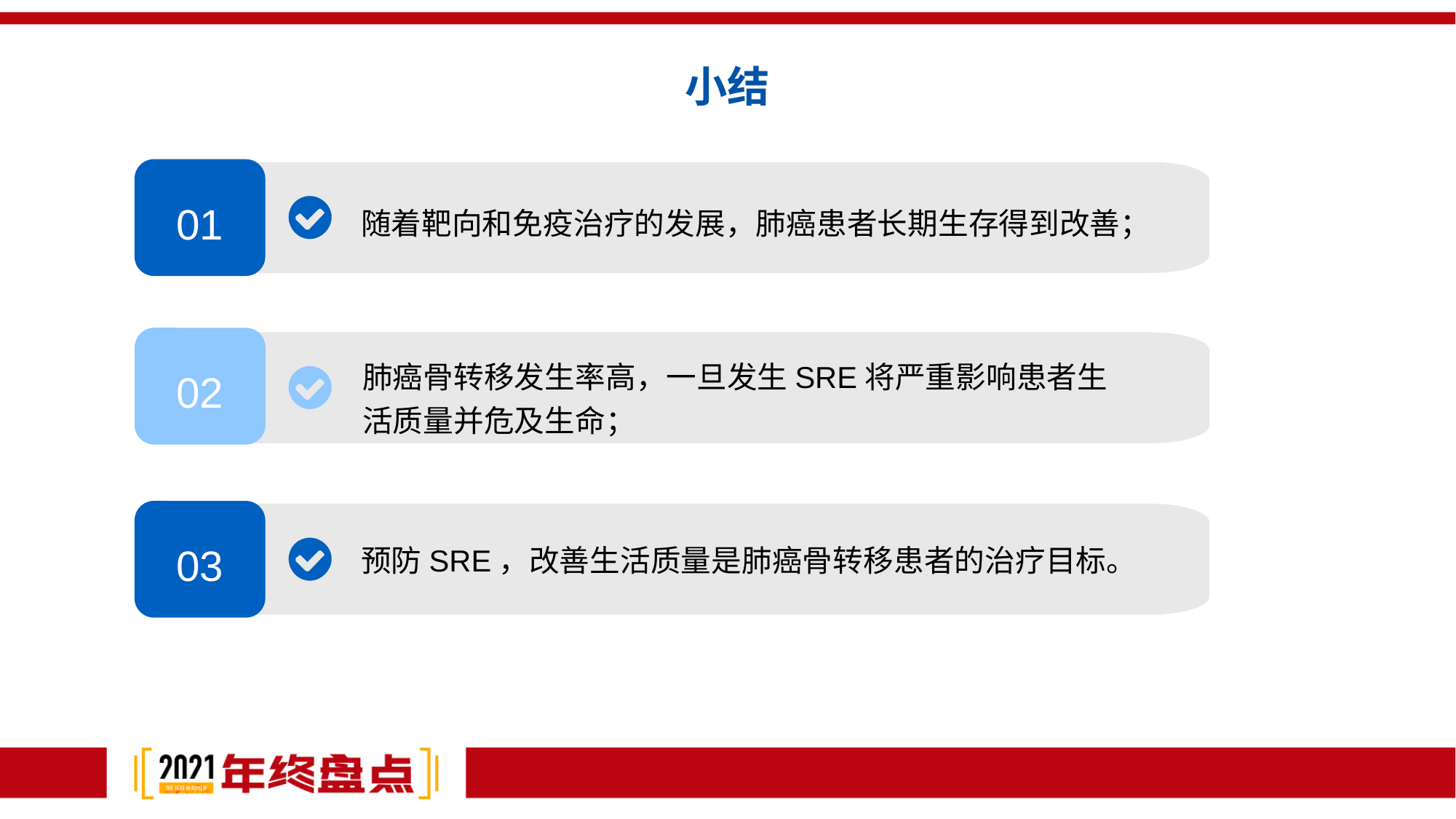

# 小结
01

随着靶向和免疫治疗的发展，肺癌患者长期生存得到改善；

02

肺癌骨转移发生率高，一旦发生SRE将严重影响患者生活质量并危及生命；

03

预防SRE，改善生活质量是肺癌骨转移患者的治疗目标。